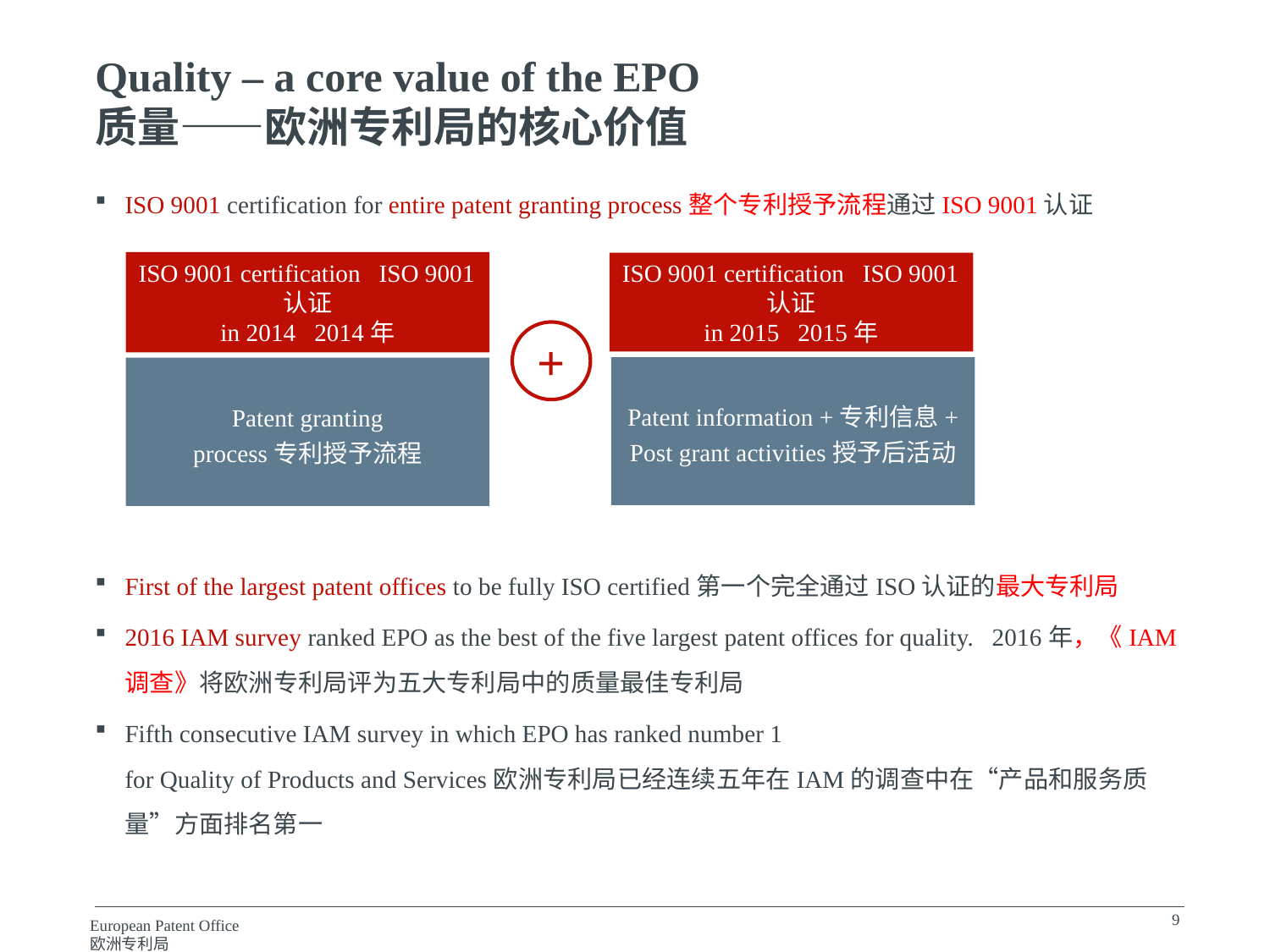

Quality – a core value of the EPO
质量——欧洲专利局的核心价值
ISO 9001 certification for entire patent granting process整个专利授予流程通过ISO 9001认证

First of the largest patent offices to be fully ISO certified第一个完全通过ISO认证的最大专利局
2016 IAM survey ranked EPO as the best of the five largest patent offices for quality.   2016年，《IAM调查》将欧洲专利局评为五大专利局中的质量最佳专利局
Fifth consecutive IAM survey in which EPO has ranked number 1
for Quality of Products and Services欧洲专利局已经连续五年在IAM的调查中在“产品和服务质量”方面排名第一
ISO 9001 certification   ISO 9001认证
in 2014   2014年
ISO 9001 certification   ISO 9001认证
in 2015   2015年
+
Patent information +专利信息+
Post grant activities授予后活动
Patent granting
process专利授予流程
9